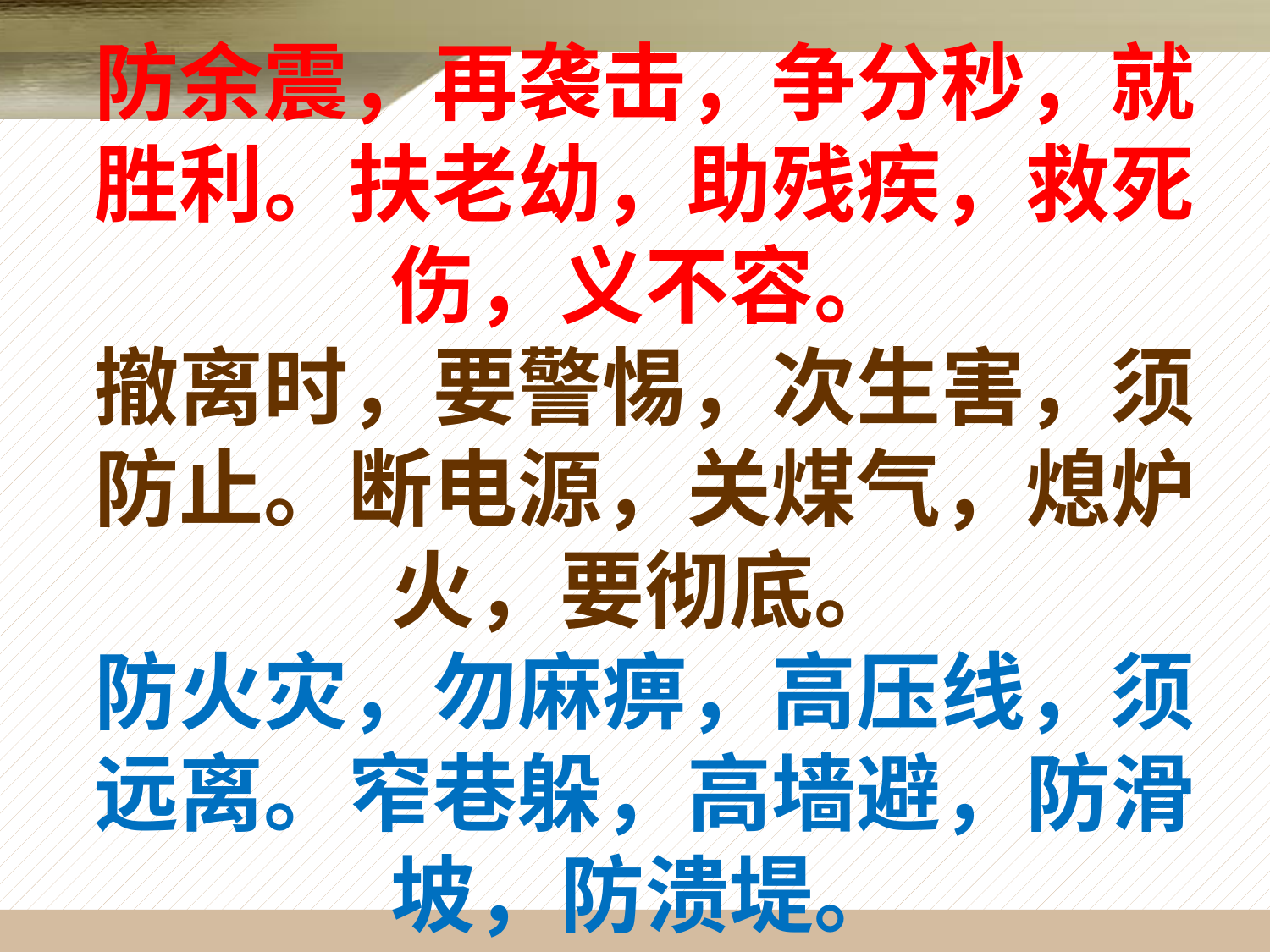

防余震，再袭击，争分秒，就胜利。扶老幼，助残疾，救死伤，义不容。
撤离时，要警惕，次生害，须防止。断电源，关煤气，熄炉火，要彻底。
防火灾，勿麻痹，高压线，须远离。窄巷躲，高墙避，防滑坡，防溃堤。